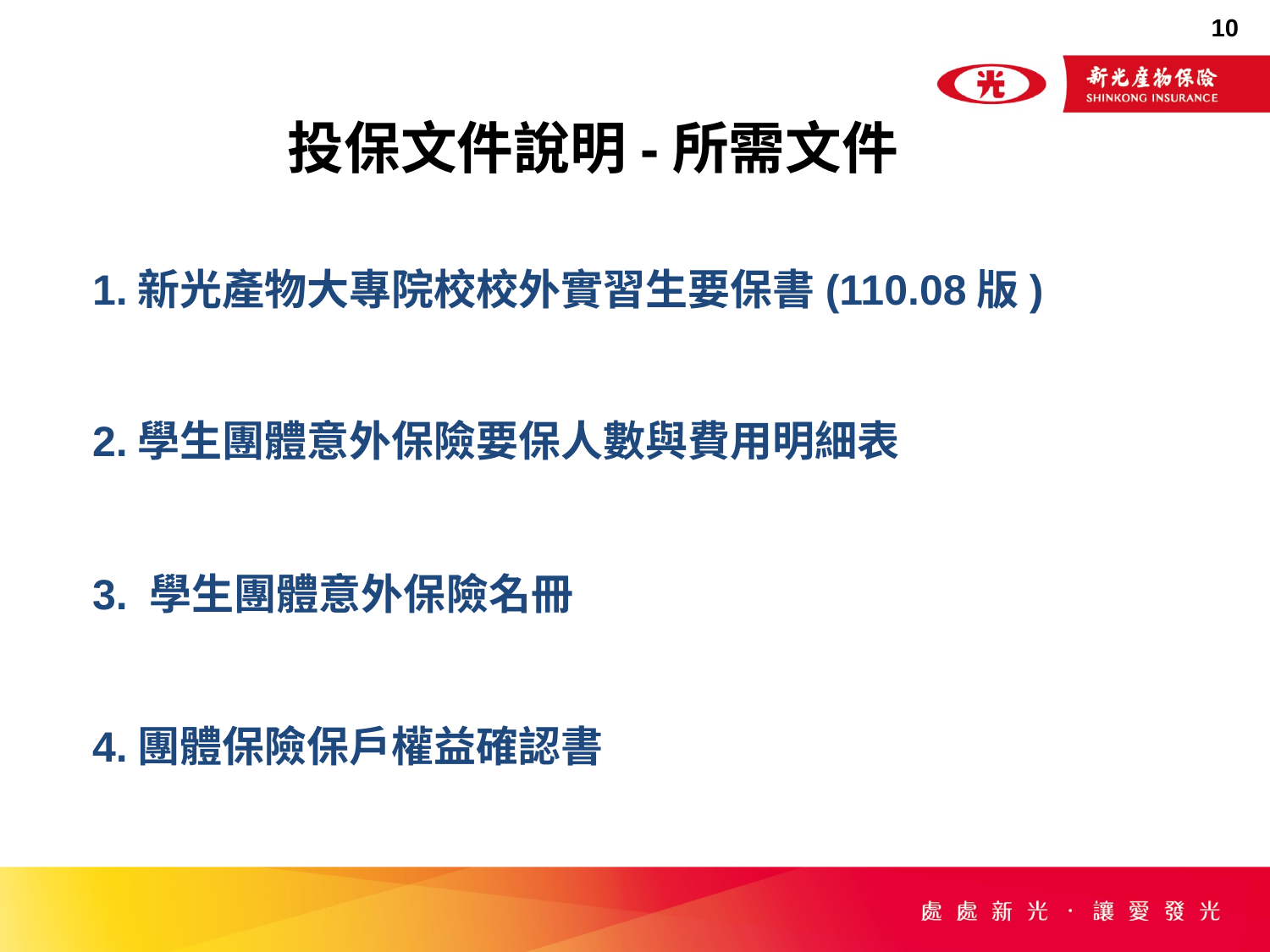

投保文件說明-所需文件
1.新光產物大專院校校外實習生要保書(110.08版)

2.學生團體意外保險要保人數與費用明細表

3. 學生團體意外保險名冊

4.團體保險保戶權益確認書